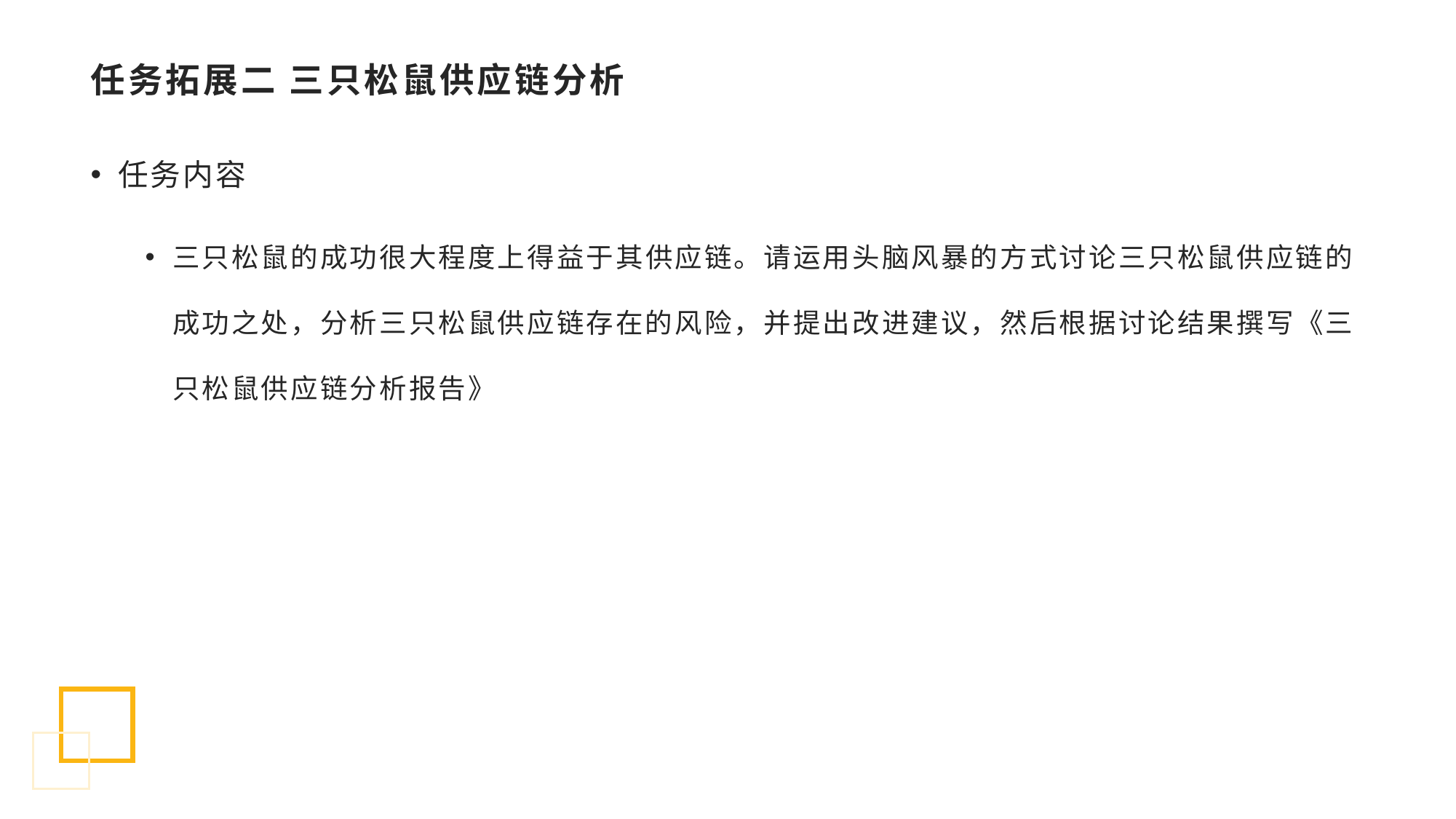

# 任务拓展二 三只松鼠供应链分析
任务内容
三只松鼠的成功很大程度上得益于其供应链。请运用头脑风暴的方式讨论三只松鼠供应链的成功之处，分析三只松鼠供应链存在的风险，并提出改进建议，然后根据讨论结果撰写《三只松鼠供应链分析报告》